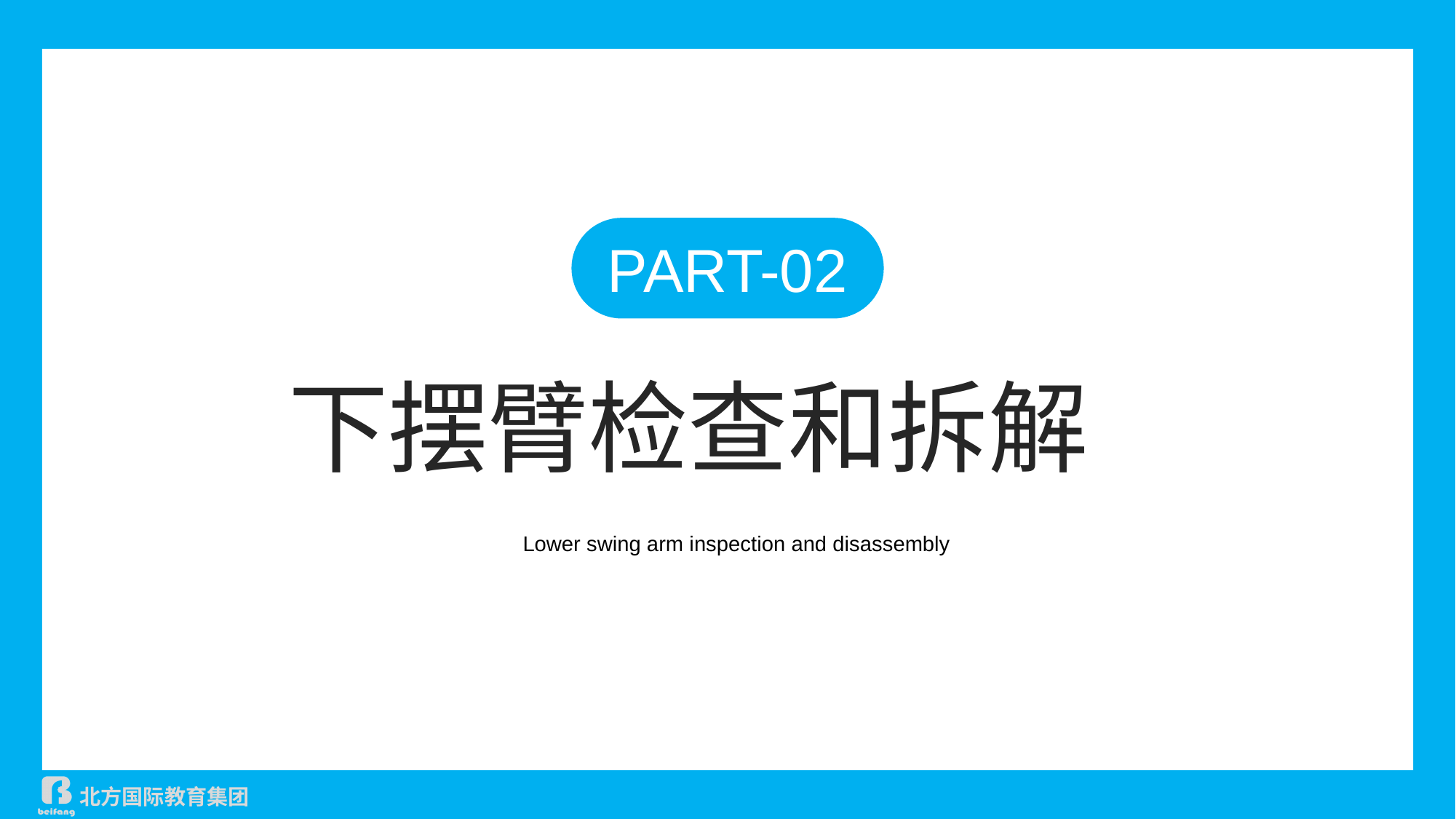

PART-02
下摆臂检查和拆解
Lower swing arm inspection and disassembly